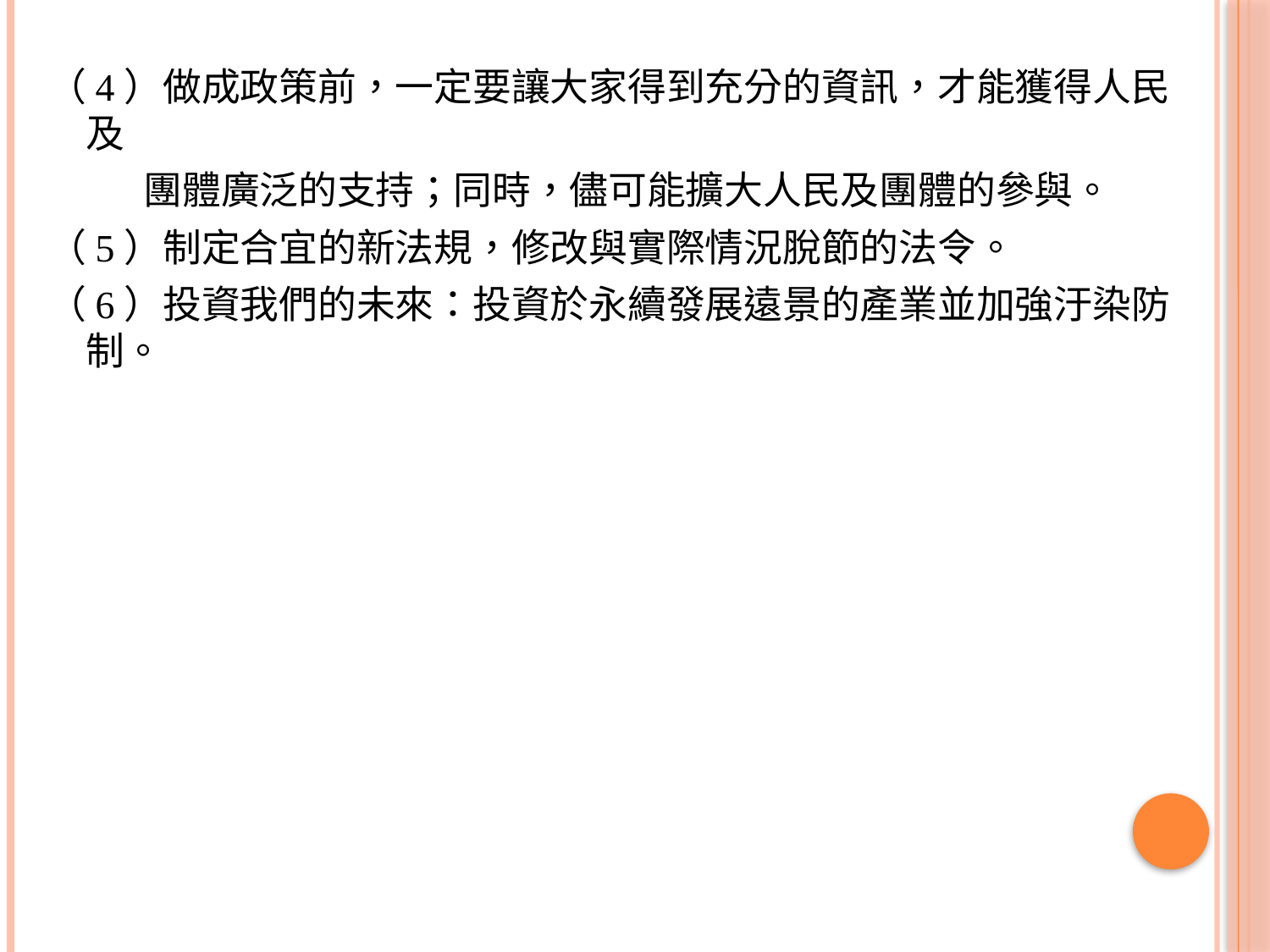

（4）做成政策前，一定要讓大家得到充分的資訊，才能獲得人民及
          團體廣泛的支持；同時，儘可能擴大人民及團體的參與。
（5）制定合宜的新法規，修改與實際情況脫節的法令。
（6）投資我們的未來：投資於永續發展遠景的產業並加強汙染防制。